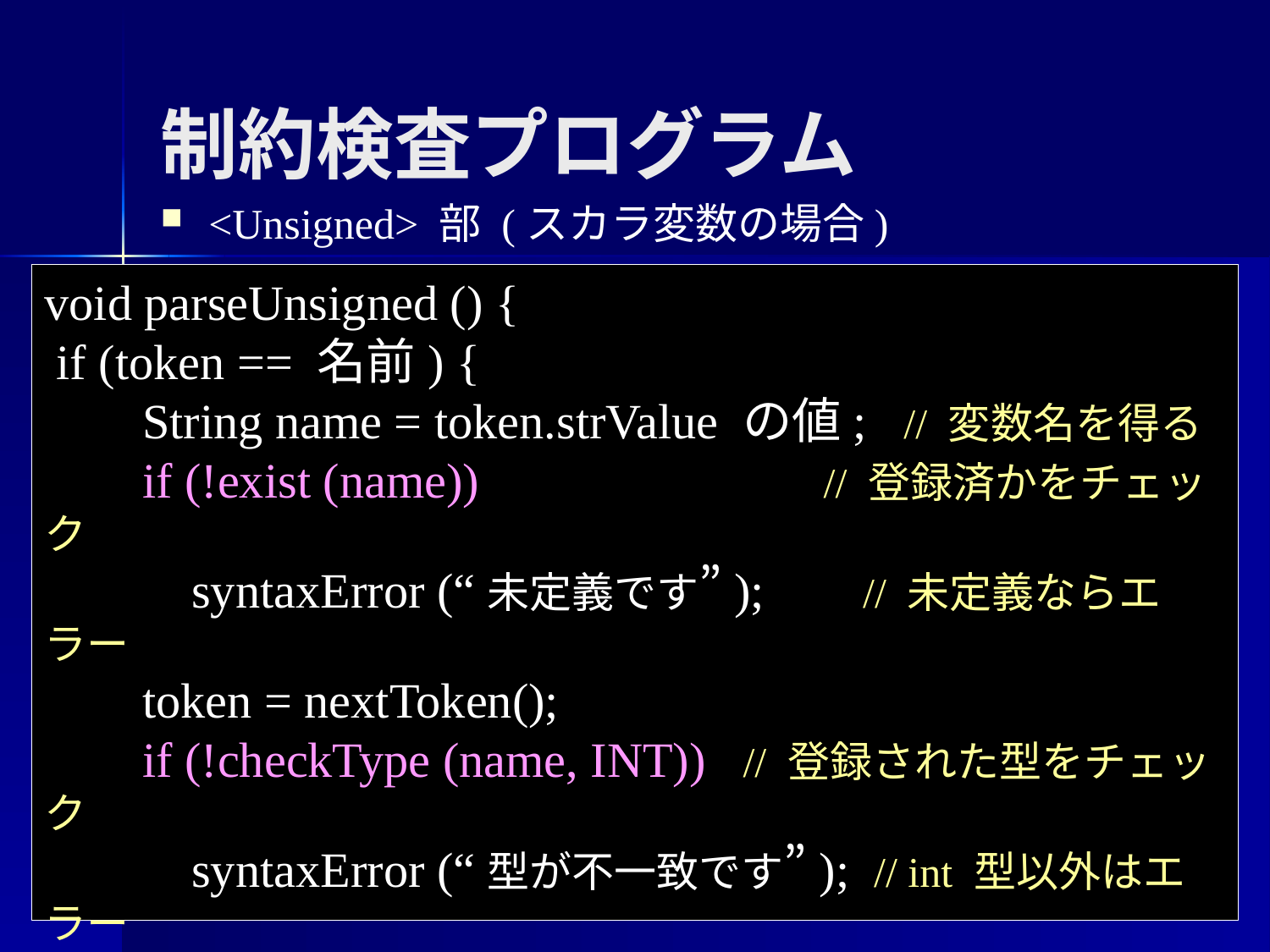

制約検査プログラム
<Unsigned> 部 (スカラ変数の場合)
void parseUnsigned () {
 if (token == 名前) {
        String name = token.strValue の値;   // 変数名を得る
        if (!exist (name))                            // 登録済かをチェック
            syntaxError (“未定義です”);        // 未定義ならエラー
        token = nextToken();
        if (!checkType (name, INT))   // 登録された型をチェック
            syntaxError (“型が不一致です”);  // int 型以外はエラー
       }
   } else if (token == 整数) {
                      :